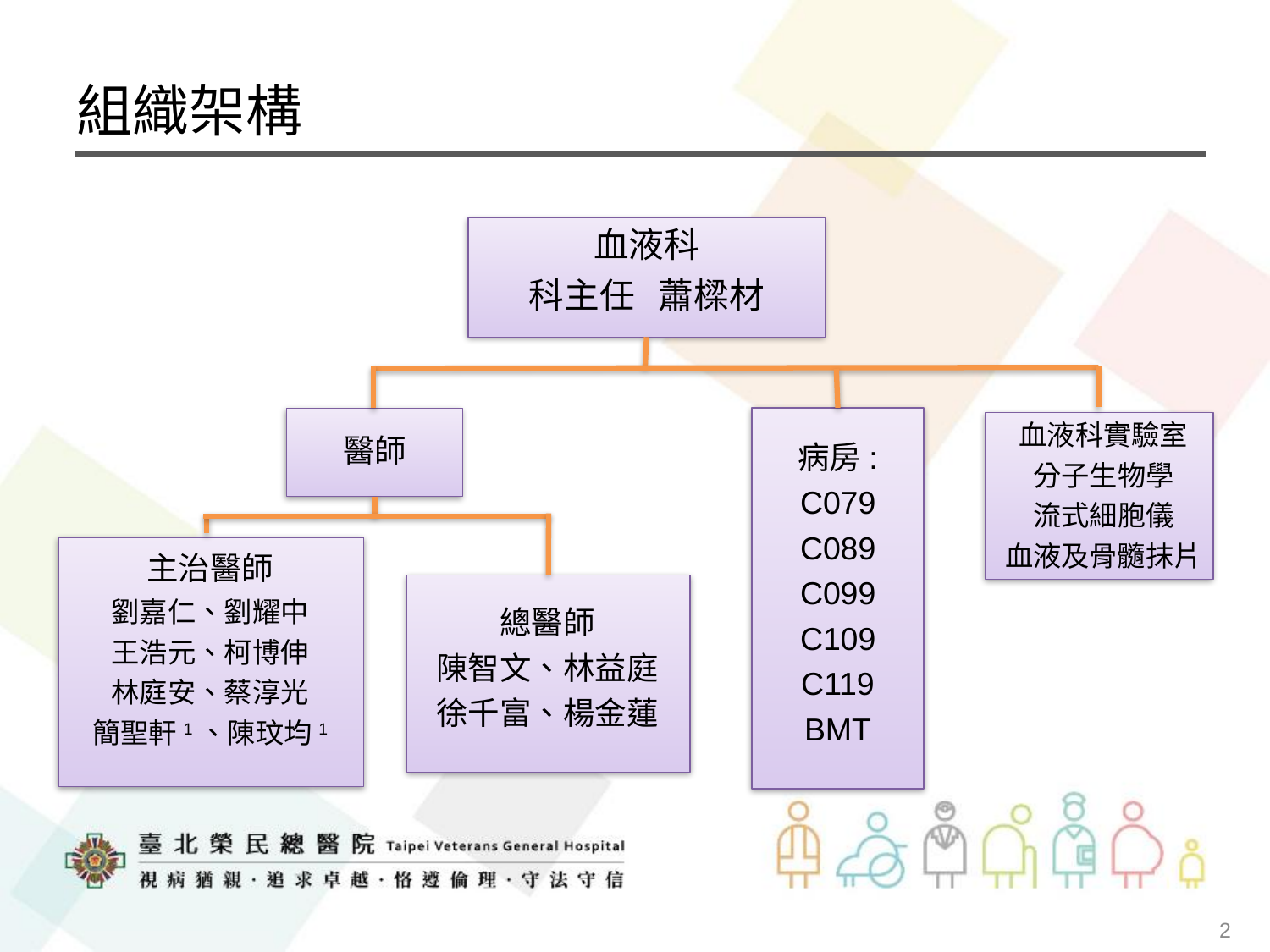

# 組織架構

血液科
科主任   蕭樑材

病房:
C079
C089
C099
C109
C119
BMT

醫師

血液科實驗室
分子生物學
流式細胞儀
血液及骨髓抹片

主治醫師
劉嘉仁、劉耀中
王浩元、柯博伸
林庭安、蔡淳光
簡聖軒1、陳玟均1

總醫師
陳智文、林益庭
徐千富、楊金蓮

2